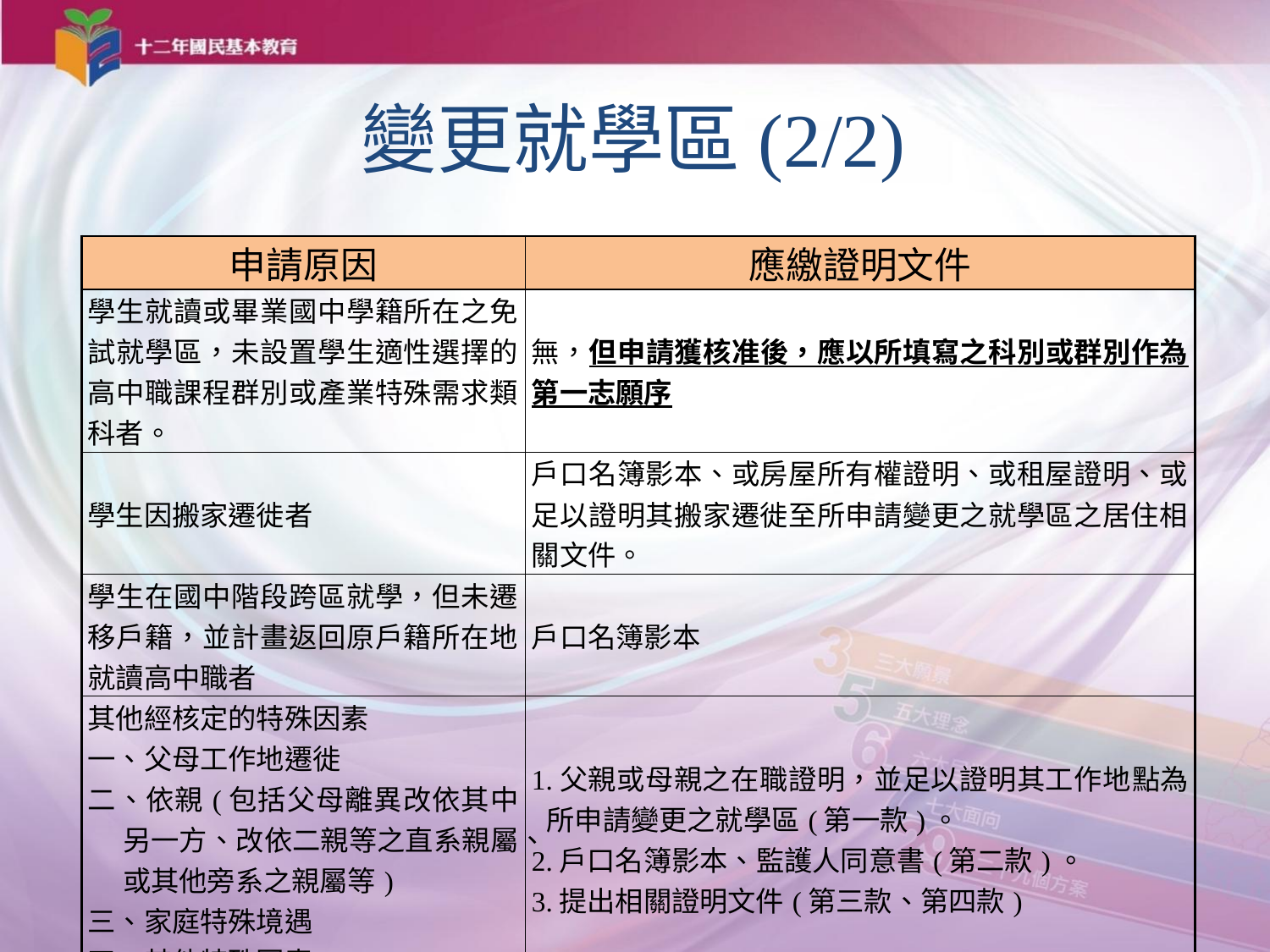

# 變更就學區(2/2)
| 申請原因 | 應繳證明文件 |
| --- | --- |
| 學生就讀或畢業國中學籍所在之免試就學區，未設置學生適性選擇的高中職課程群別或產業特殊需求類科者。 | 無，但申請獲核准後，應以所填寫之科別或群別作為第一志願序 |
| 學生因搬家遷徙者 | 戶口名簿影本、或房屋所有權證明、或租屋證明、或足以證明其搬家遷徙至所申請變更之就學區之居住相關文件。 |
| 學生在國中階段跨區就學，但未遷移戶籍，並計畫返回原戶籍所在地就讀高中職者 | 戶口名簿影本 |
| 其他經核定的特殊因素 一、父母工作地遷徙 二、依親(包括父母離異改依其中另一方、改依二親等之直系親屬、或其他旁系之親屬等) 三、家庭特殊境遇 四、其他特殊因素 | 1.父親或母親之在職證明，並足以證明其工作地點為所申請變更之就學區(第一款)。 2.戶口名簿影本、監護人同意書(第二款)。 3.提出相關證明文件(第三款、第四款) |